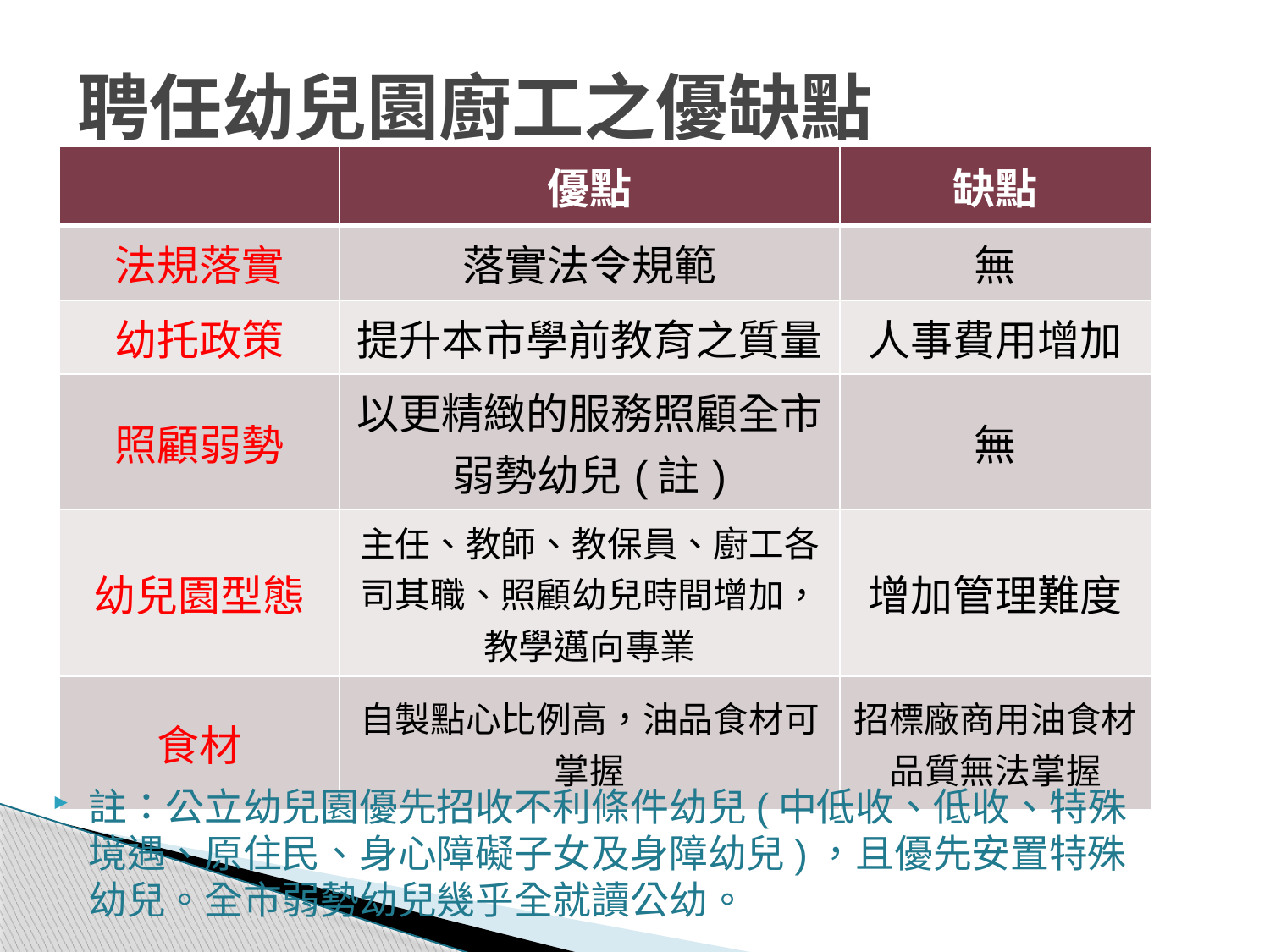

# 聘任幼兒園廚工之優缺點
|  | 優點 | 缺點 |
| --- | --- | --- |
| 法規落實 | 落實法令規範 | 無 |
| 幼托政策 | 提升本市學前教育之質量 | 人事費用增加 |
| 照顧弱勢 | 以更精緻的服務照顧全市弱勢幼兒(註) | 無 |
| 幼兒園型態 | 主任、教師、教保員、廚工各司其職、照顧幼兒時間增加，教學邁向專業 | 增加管理難度 |
| 食材 | 自製點心比例高，油品食材可掌握 | 招標廠商用油食材品質無法掌握 |
註：公立幼兒園優先招收不利條件幼兒(中低收、低收、特殊境遇、原住民、身心障礙子女及身障幼兒)，且優先安置特殊幼兒。全市弱勢幼兒幾乎全就讀公幼。